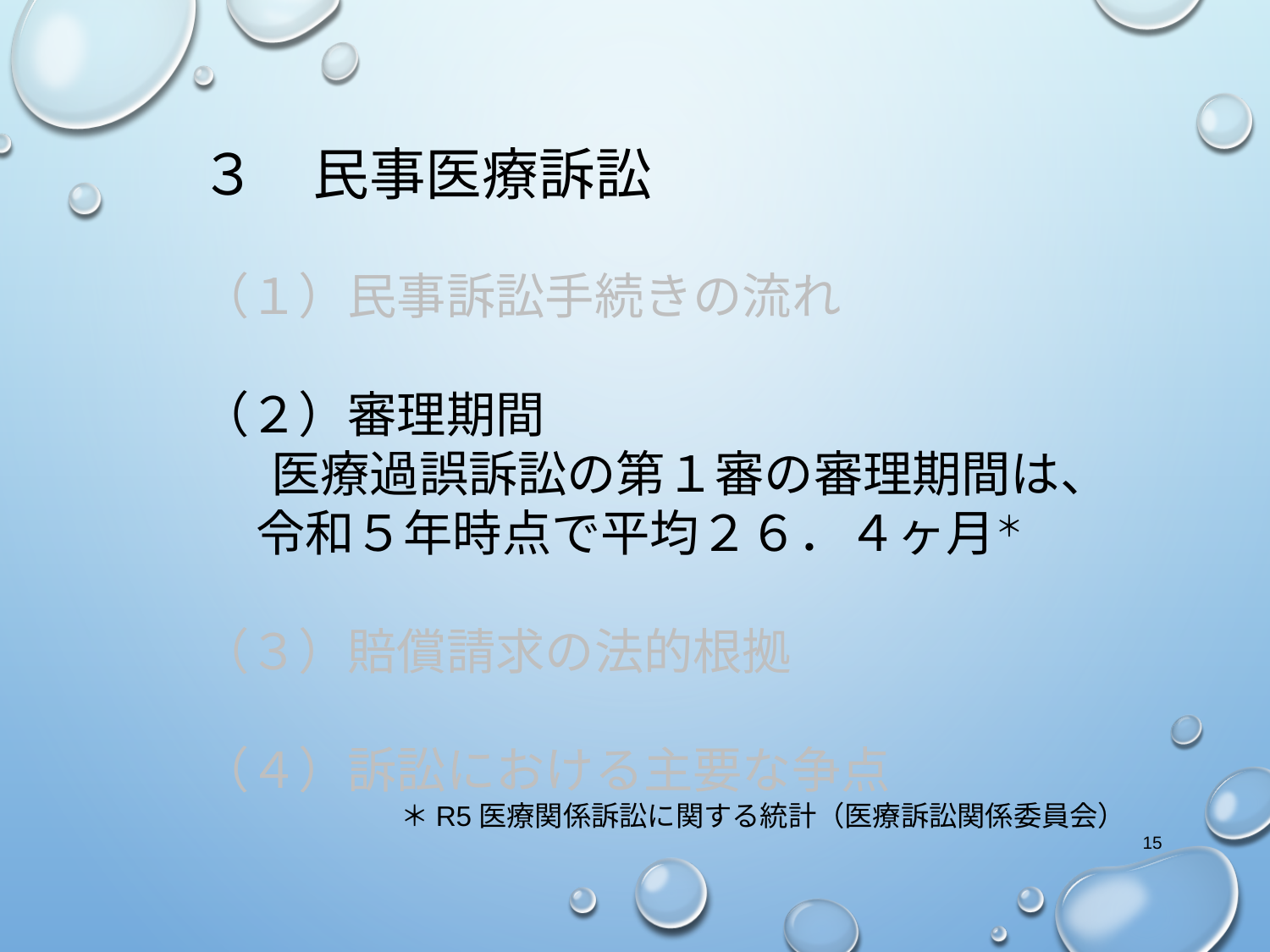

３　民事医療訴訟

（１）民事訴訟手続きの流れ

（２）審理期間
　  医療過誤訴訟の第１審の審理期間は、
    令和５年時点で平均２６．４ヶ月＊

（３）賠償請求の法的根拠

（４）訴訟における主要な争点
＊R5医療関係訴訟に関する統計（医療訴訟関係委員会）
15